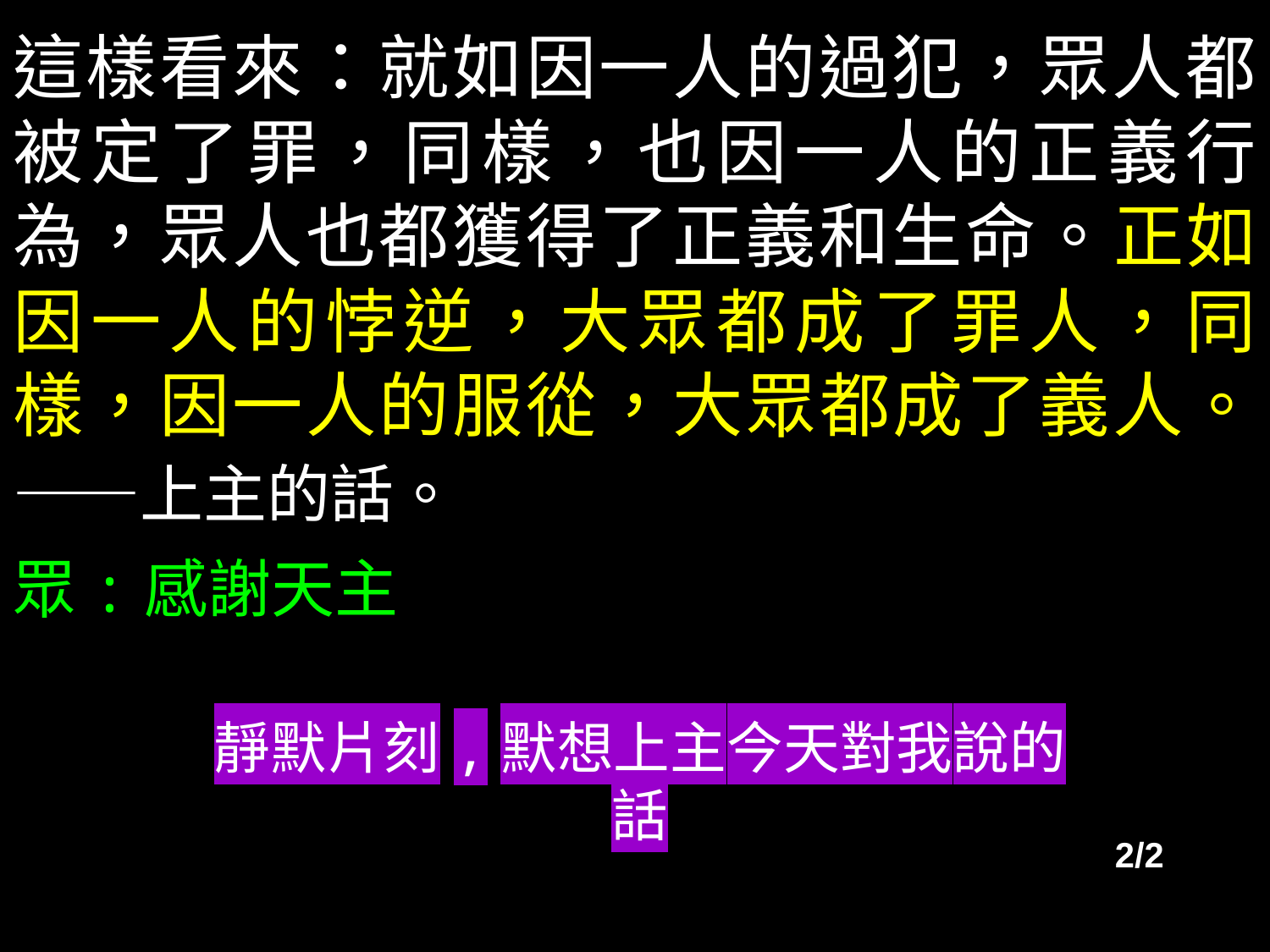

這樣看來：就如因一人的過犯，眾人都被定了罪，同樣，也因一人的正義行為，眾人也都獲得了正義和生命。正如因一人的悖逆，大眾都成了罪人，同樣，因一人的服從，大眾都成了義人。——上主的話。
眾:感謝天主

靜默片刻,默想上主今天對我說的話
2/2